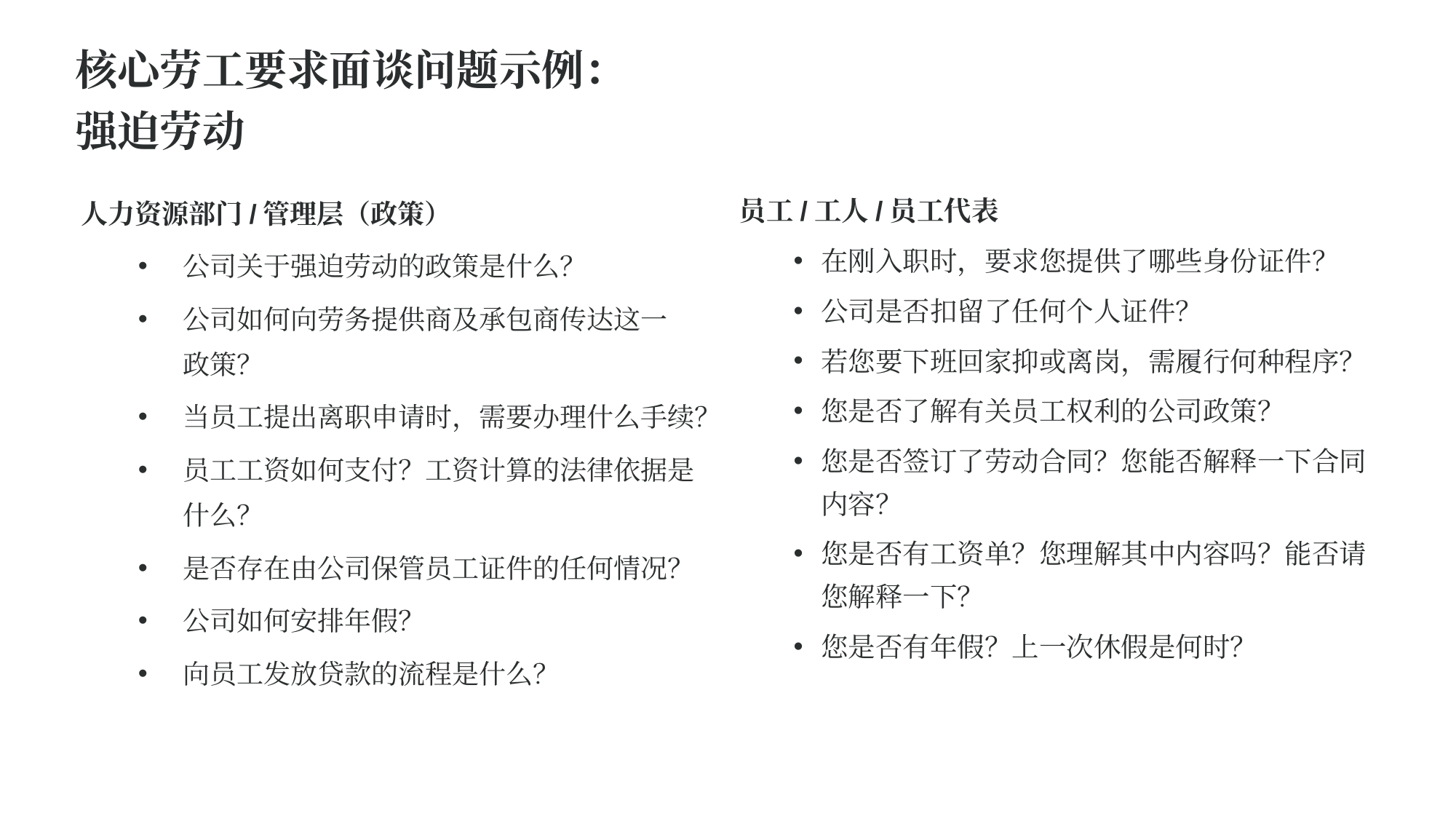

核心劳工要求面谈问题示例：
强迫劳动
人力资源部门/管理层（政策）
公司关于强迫劳动的政策是什么？
公司如何向劳务提供商及承包商传达这一
政策？
当员工提出离职申请时，需要办理什么手续？
员工工资如何支付？工资计算的法律依据是什么？
是否存在由公司保管员工证件的任何情况？
公司如何安排年假？
向员工发放贷款的流程是什么？
员工/工人/员工代表
在刚入职时，要求您提供了哪些身份证件？
公司是否扣留了任何个人证件？
若您要下班回家抑或离岗，需履行何种程序？
您是否了解有关员工权利的公司政策？
您是否签订了劳动合同？您能否解释一下合同内容？
您是否有工资单？您理解其中内容吗？能否请您解释一下？
您是否有年假？上一次休假是何时？